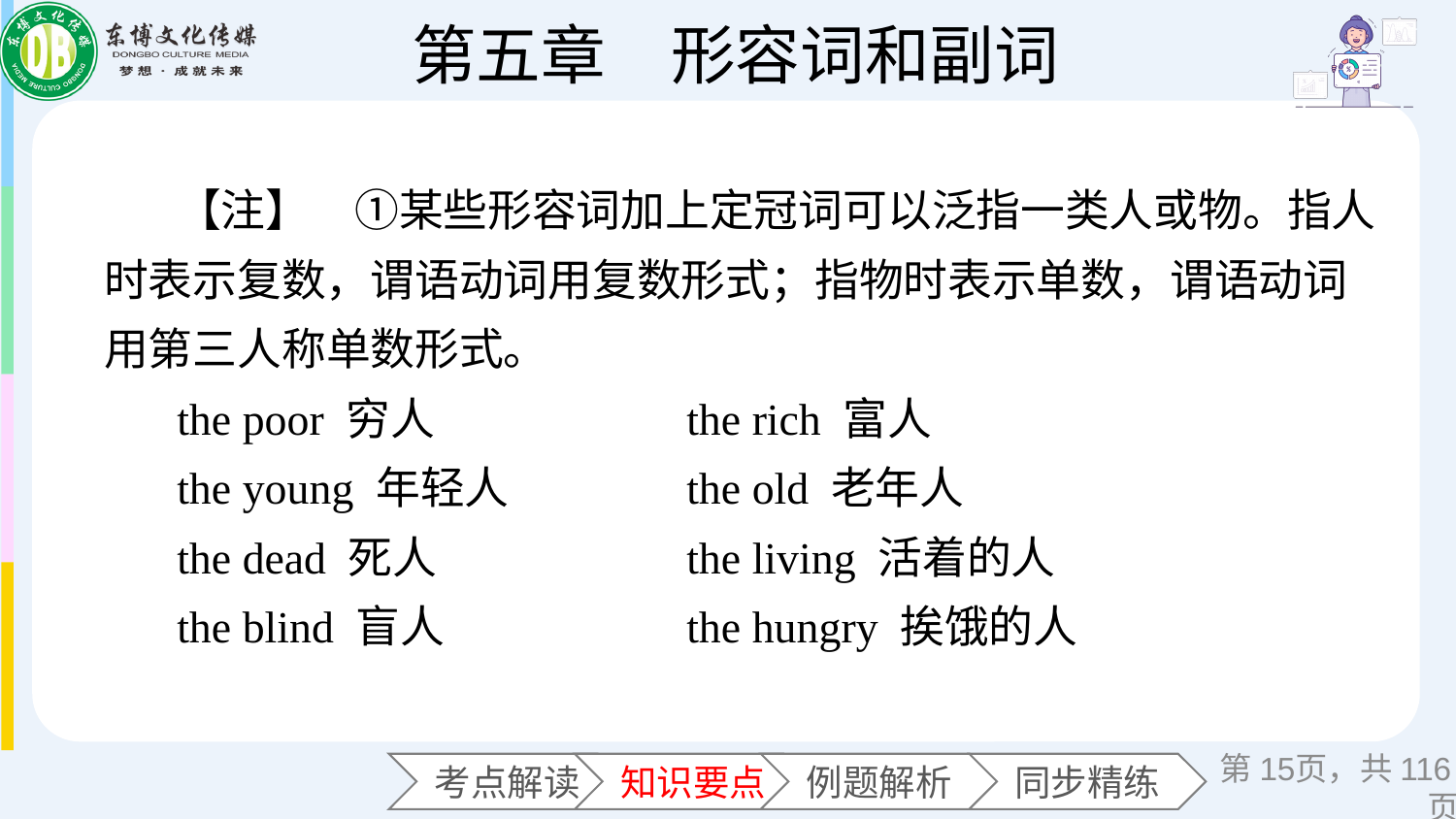

【注】　①某些形容词加上定冠词可以泛指一类人或物。指人时表示复数，谓语动词用复数形式；指物时表示单数，谓语动词用第三人称单数形式。
the poor 穷人　		the rich 富人
the young 年轻人　	the old 老年人
the dead 死人		the living 活着的人
the blind 盲人    		the hungry 挨饿的人

第15页，共116页